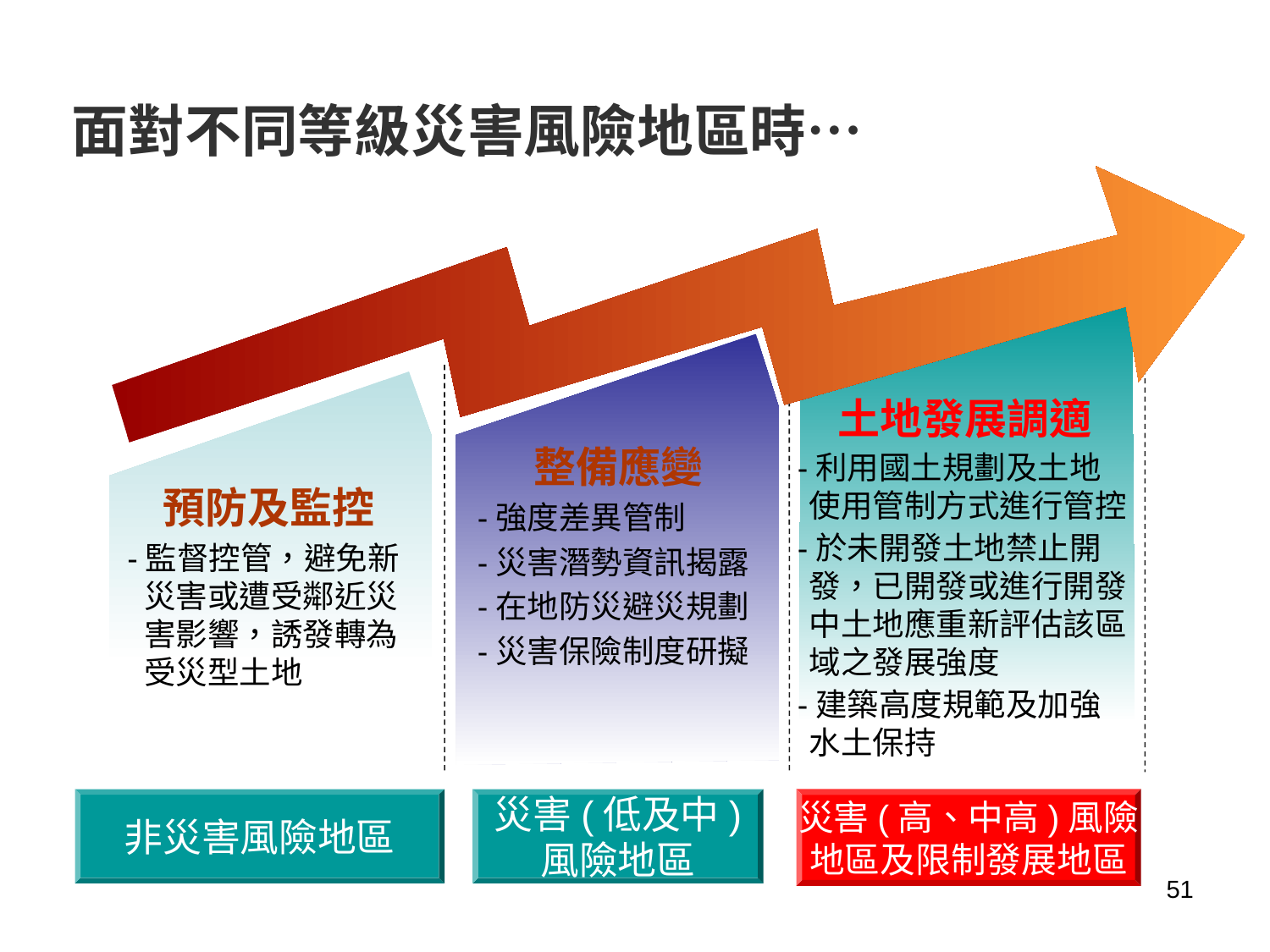

面對不同等級災害風險地區時…

土地發展調適
-利用國土規劃及土地使用管制方式進行管控
-於未開發土地禁止開發，已開發或進行開發中土地應重新評估該區域之發展強度
-建築高度規範及加強水土保持
整備應變
-強度差異管制
-災害潛勢資訊揭露
-在地防災避災規劃
-災害保險制度研擬
預防及監控
-監督控管，避免新災害或遭受鄰近災害影響，誘發轉為受災型土地
非災害風險地區
災害(低及中)
風險地區
災害(高、中高)風險
地區及限制發展地區
51